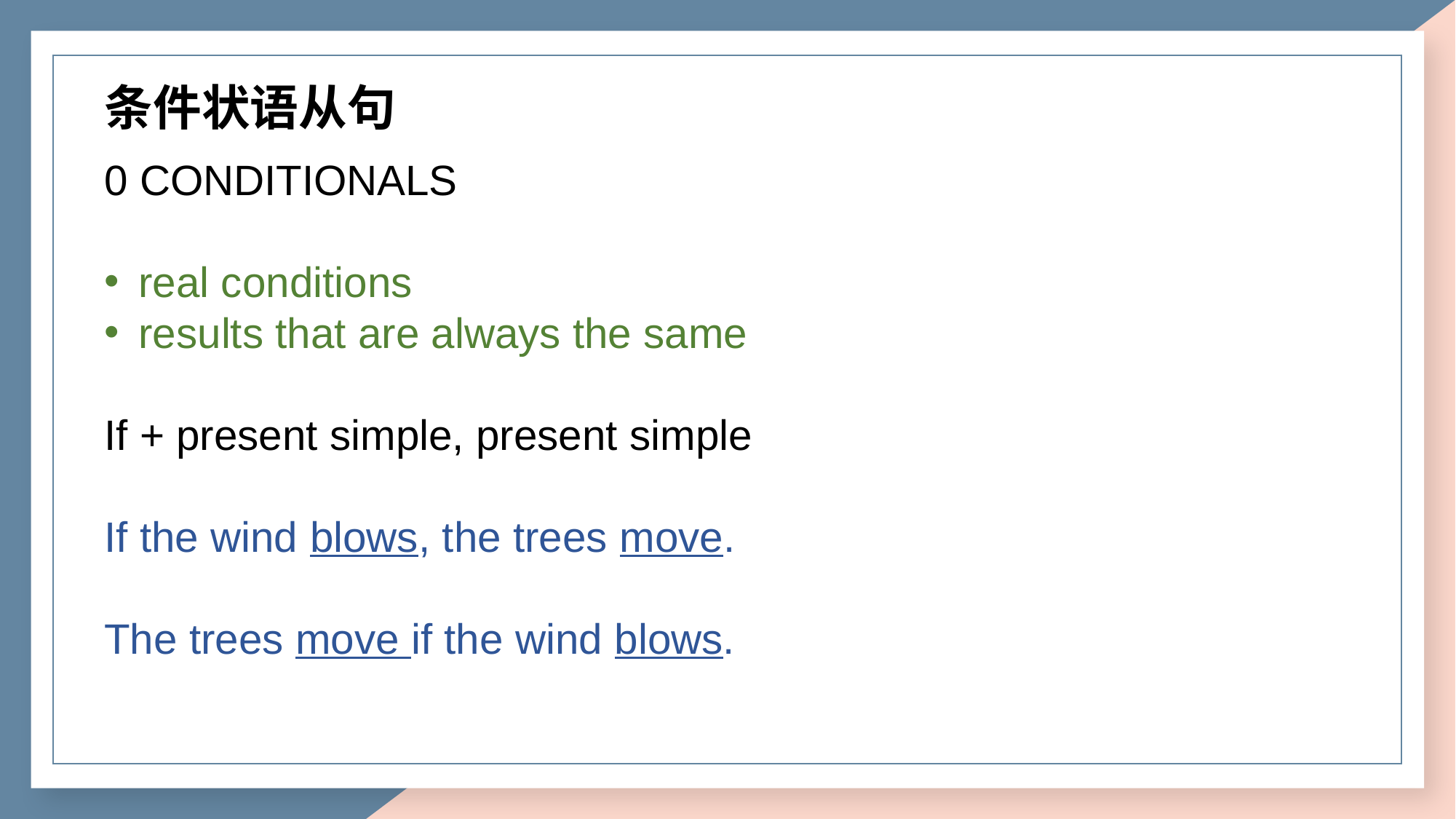

条件状语从句
0 CONDITIONALS

real conditions
results that are always the same

If + present simple, present simple

If the wind blows, the trees move.

The trees move if the wind blows.